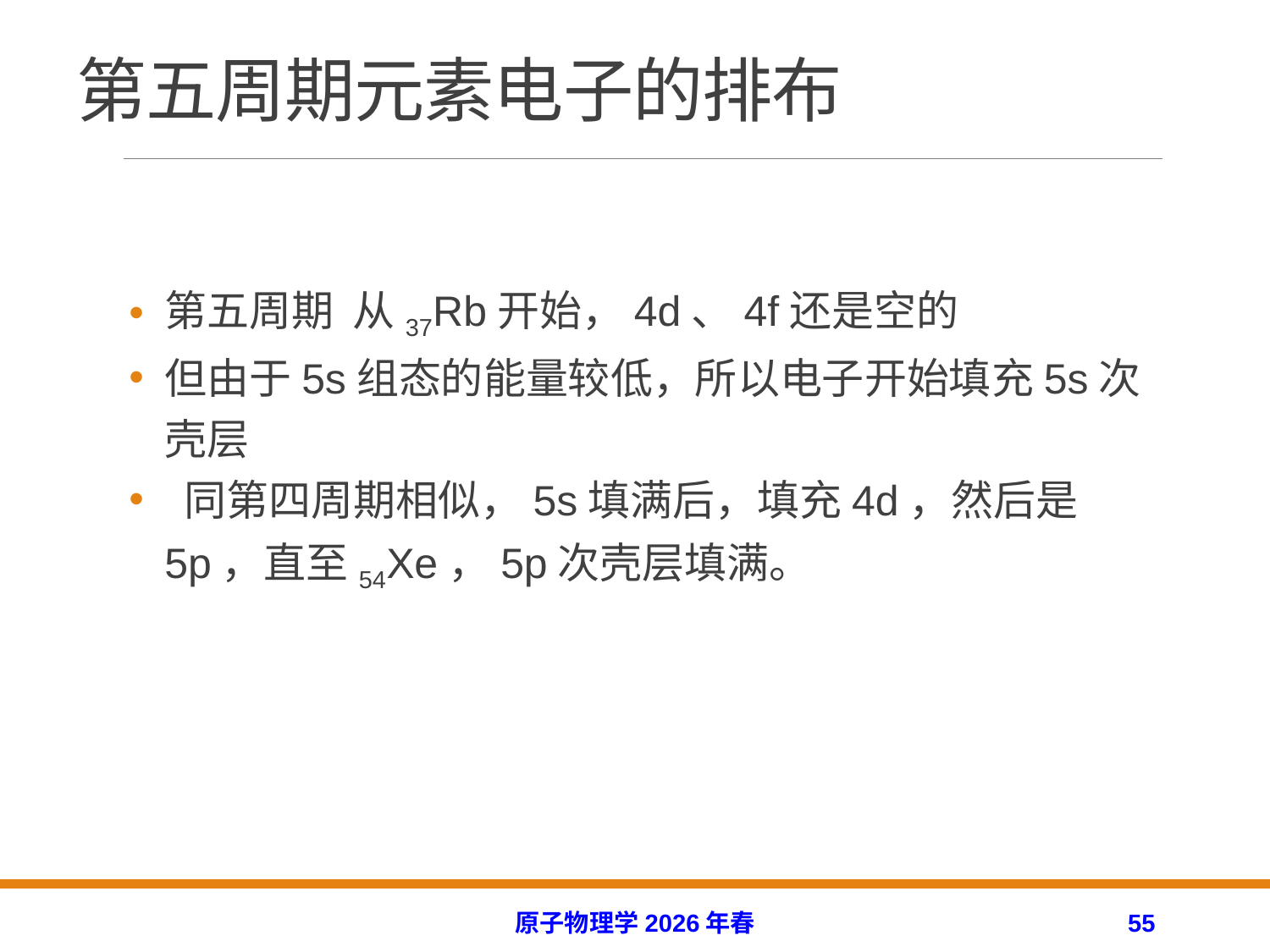

# 第五周期元素电子的排布
第五周期  从37Rb开始，4d、4f还是空的
但由于5s组态的能量较低，所以电子开始填充5s次壳层
 同第四周期相似，5s填满后，填充4d，然后是5p，直至54Xe，5p次壳层填满。
原子物理学2026年春
55